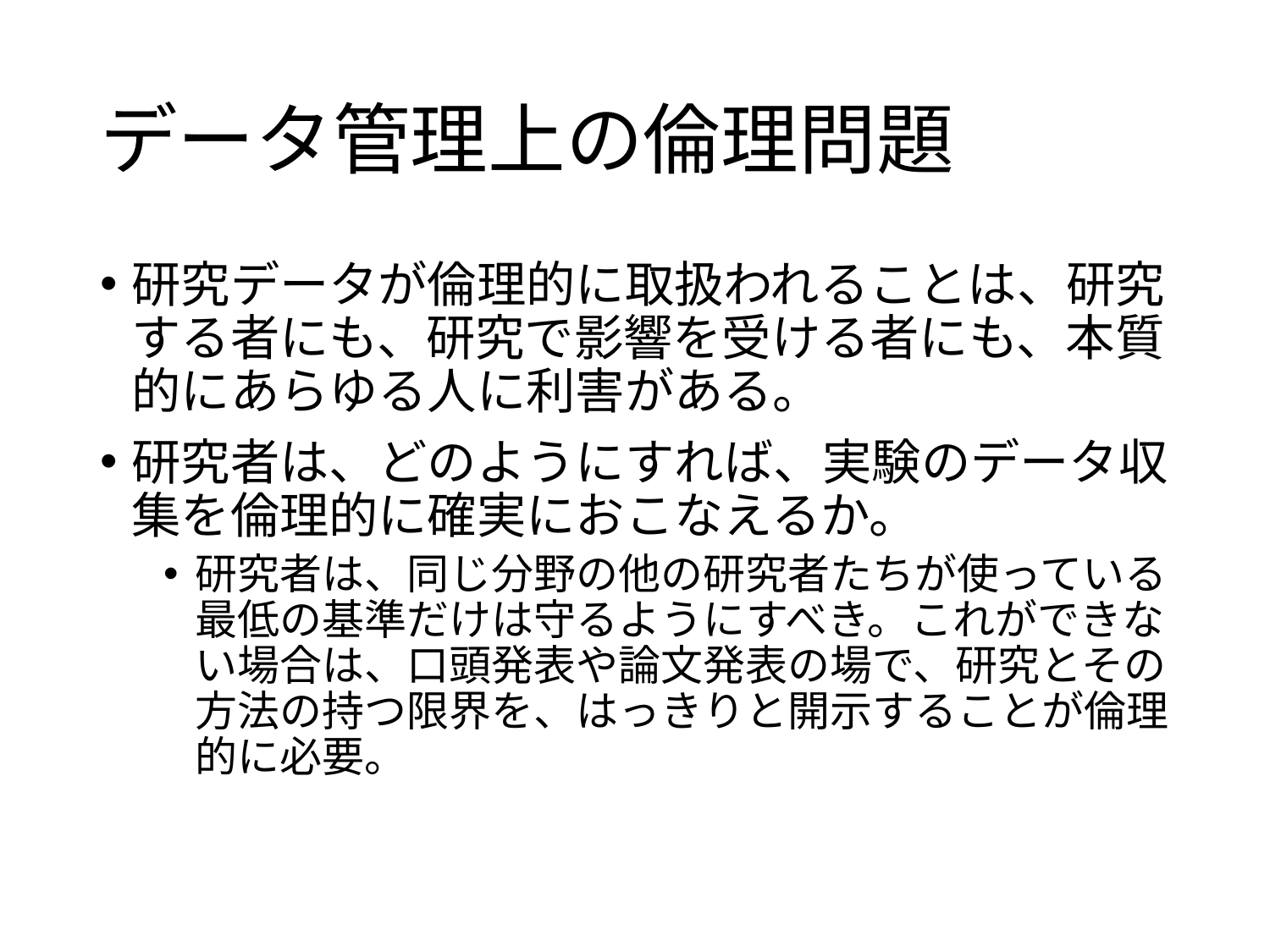

# データ管理上の倫理問題
研究データが倫理的に取扱われることは、研究する者にも、研究で影響を受ける者にも、本質的にあらゆる人に利害がある。
研究者は、どのようにすれば、実験のデータ収集を倫理的に確実におこなえるか。
研究者は、同じ分野の他の研究者たちが使っている最低の基準だけは守るようにすべき。これができない場合は、口頭発表や論文発表の場で、研究とその方法の持つ限界を、はっきりと開示することが倫理的に必要。